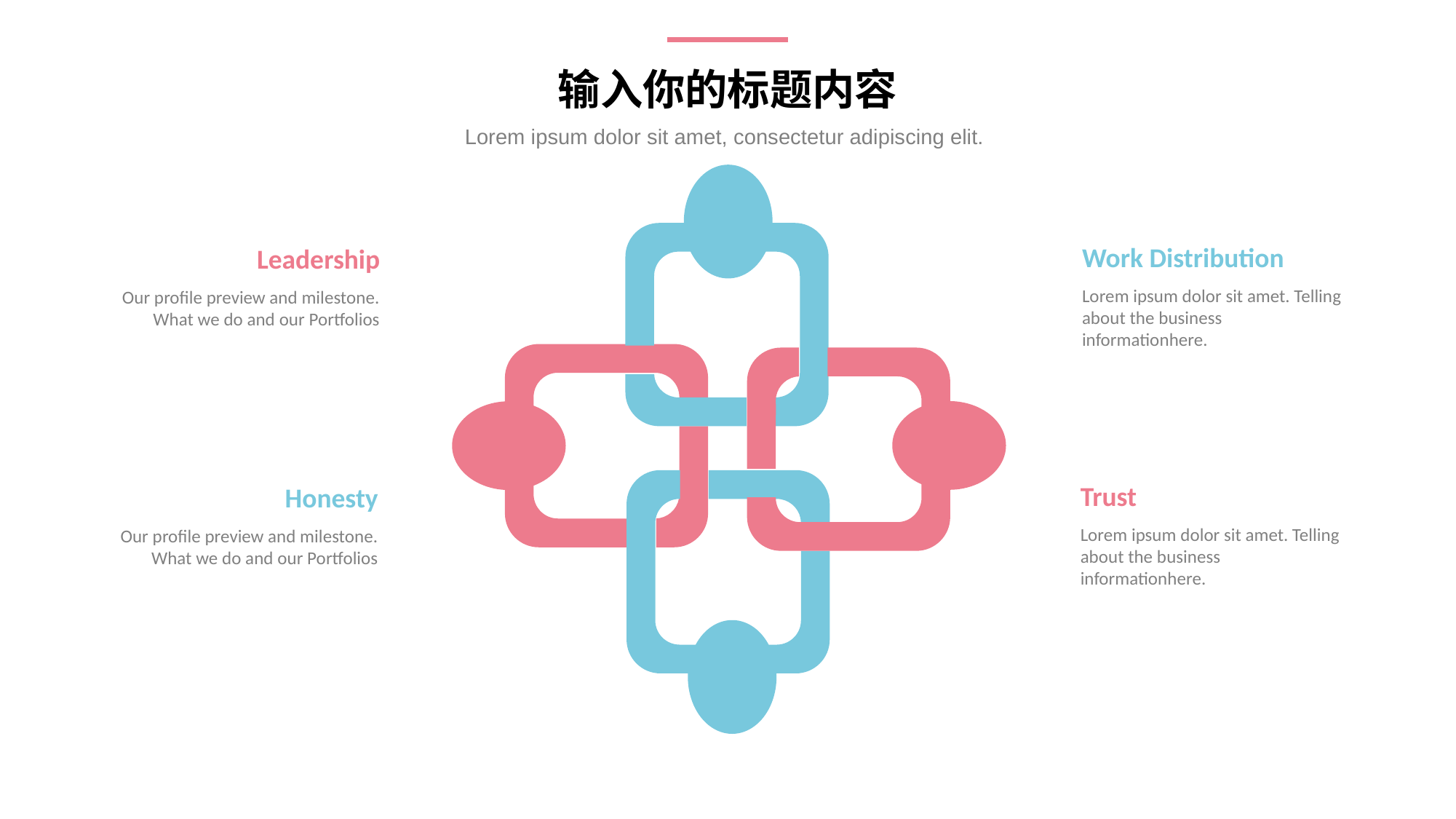

输入你的标题内容
Lorem ipsum dolor sit amet, consectetur adipiscing elit.

Work Distribution
Lorem ipsum dolor sit amet. Telling about the business informationhere.
Leadership
Our profile preview and milestone. What we do and our Portfolios
Trust
Lorem ipsum dolor sit amet. Telling about the business informationhere.
Honesty
Our profile preview and milestone. What we do and our Portfolios